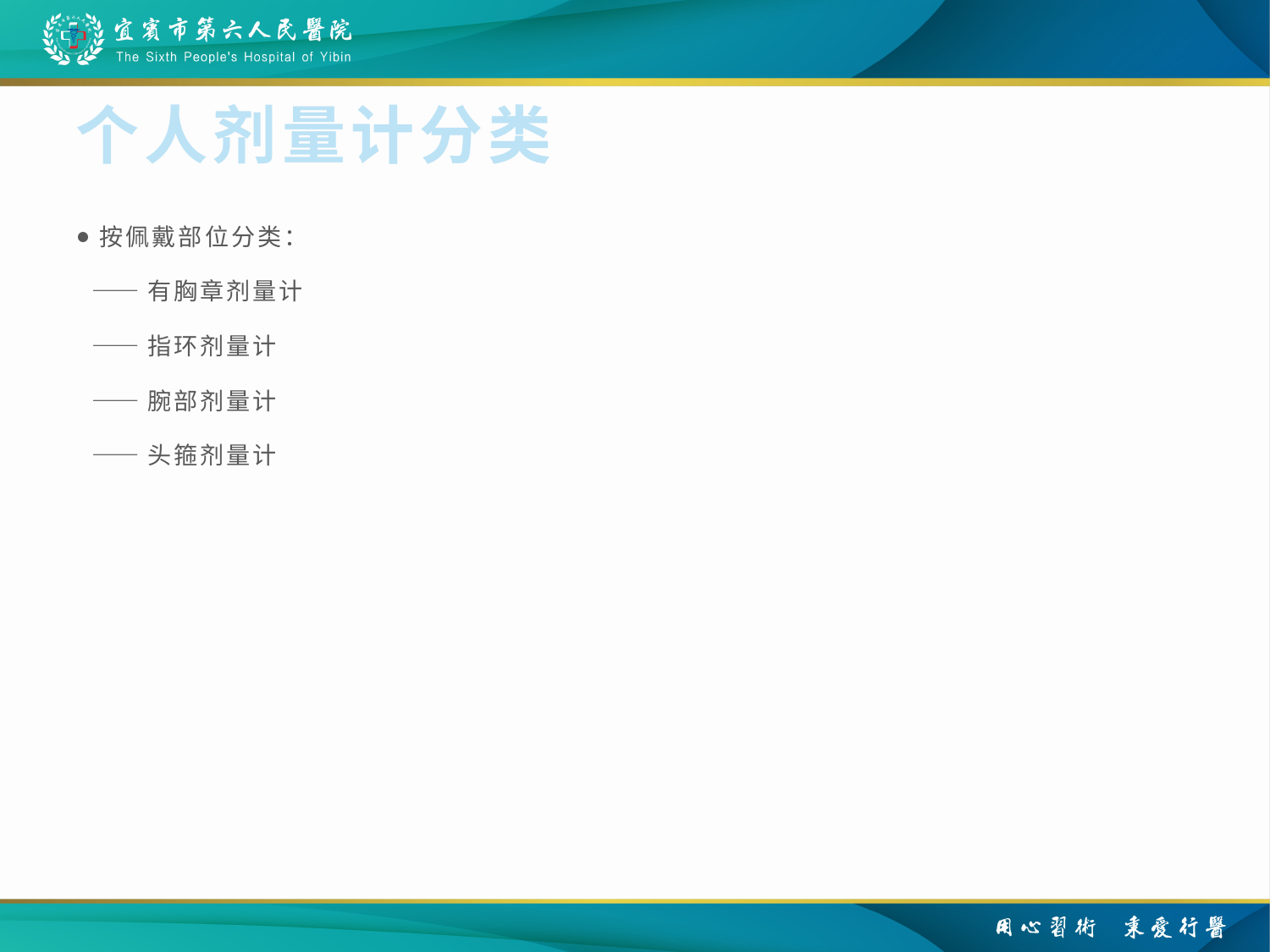

# 个人剂量计分类
按佩戴部位分类：
  ——有胸章剂量计
  ——指环剂量计
  ——腕部剂量计
  ——头箍剂量计